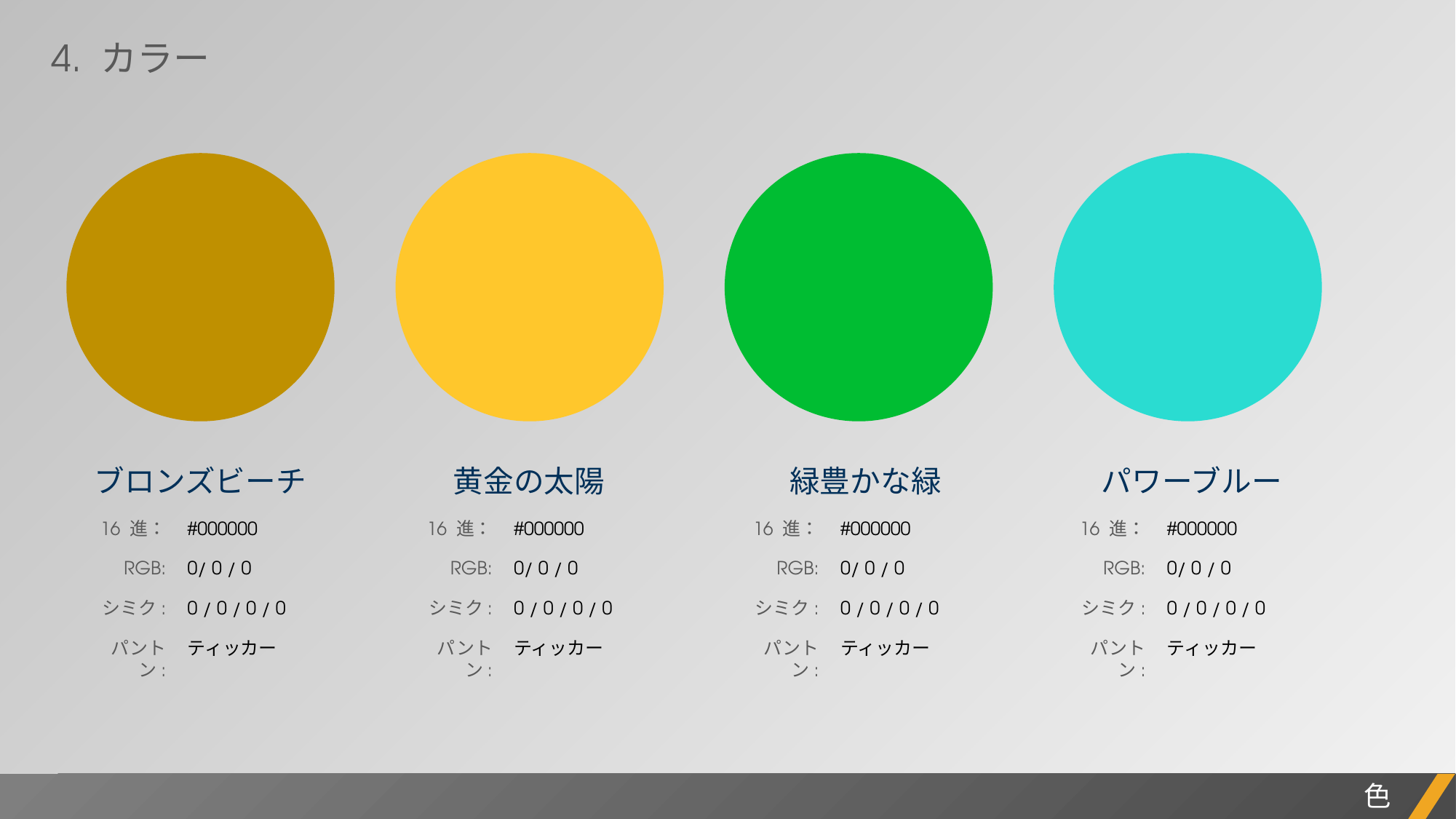

4. カラー

ブロンズビーチ
黄金の太陽
緑豊かな緑
パワーブルー
16 進：
RGB:
シミク:
パントン:
#000000
0/ 0 / 0
0 / 0 / 0 / 0
ティッカー
16 進：
RGB:
シミク:
パントン:
#000000
0/ 0 / 0
0 / 0 / 0 / 0
ティッカー
16 進：
RGB:
シミク:
パントン:
#000000
0/ 0 / 0
0 / 0 / 0 / 0
ティッカー
16 進：
RGB:
シミク:
パントン:
#000000
0/ 0 / 0
0 / 0 / 0 / 0
ティッカー
色
プロジェクトレポート